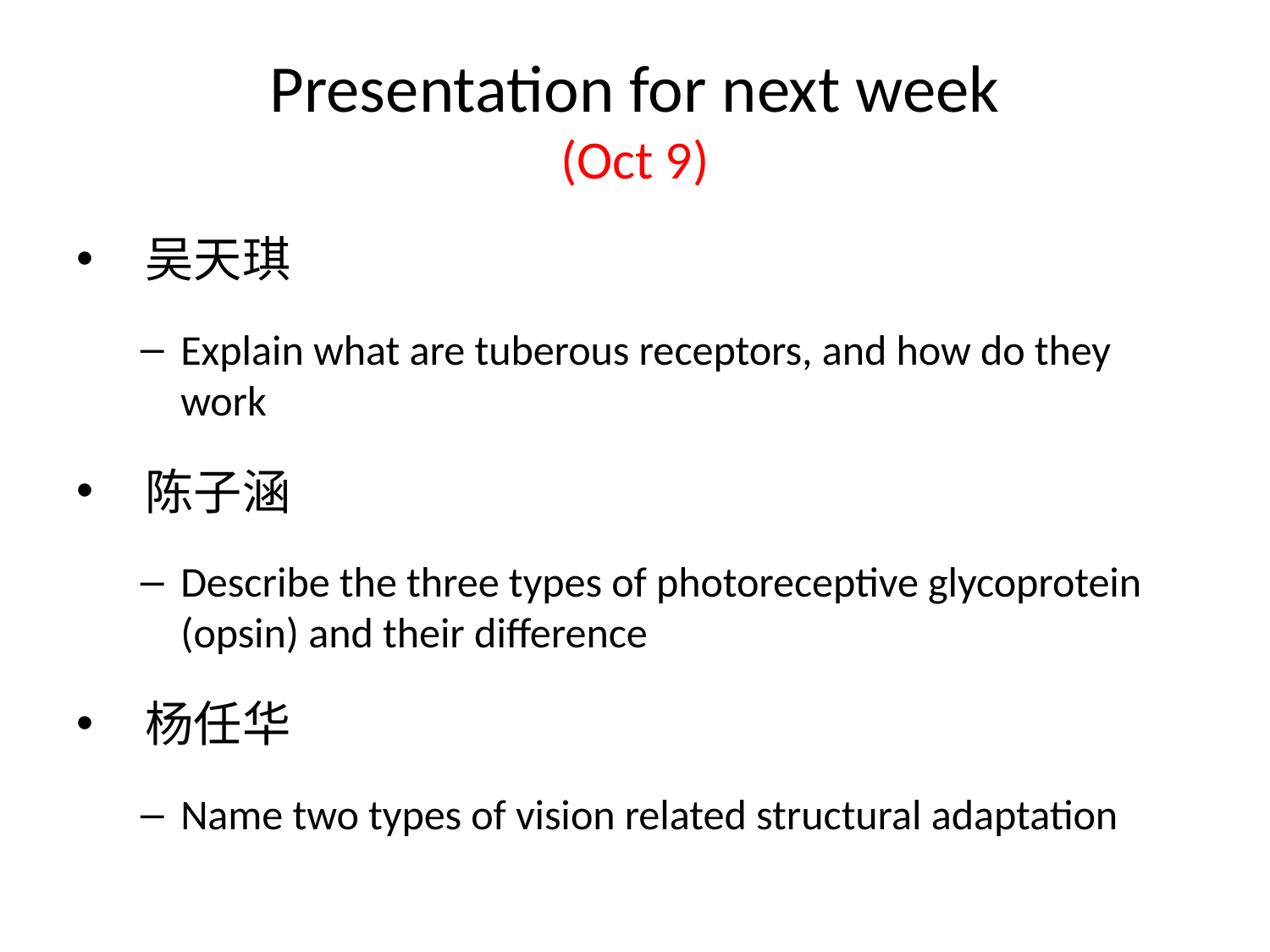

# Presentation for next week (Oct 9)
 吴天琪
Explain what are tuberous receptors, and how do they work
 陈子涵
Describe the three types of photoreceptive glycoprotein (opsin) and their difference
 杨任华
Name two types of vision related structural adaptation